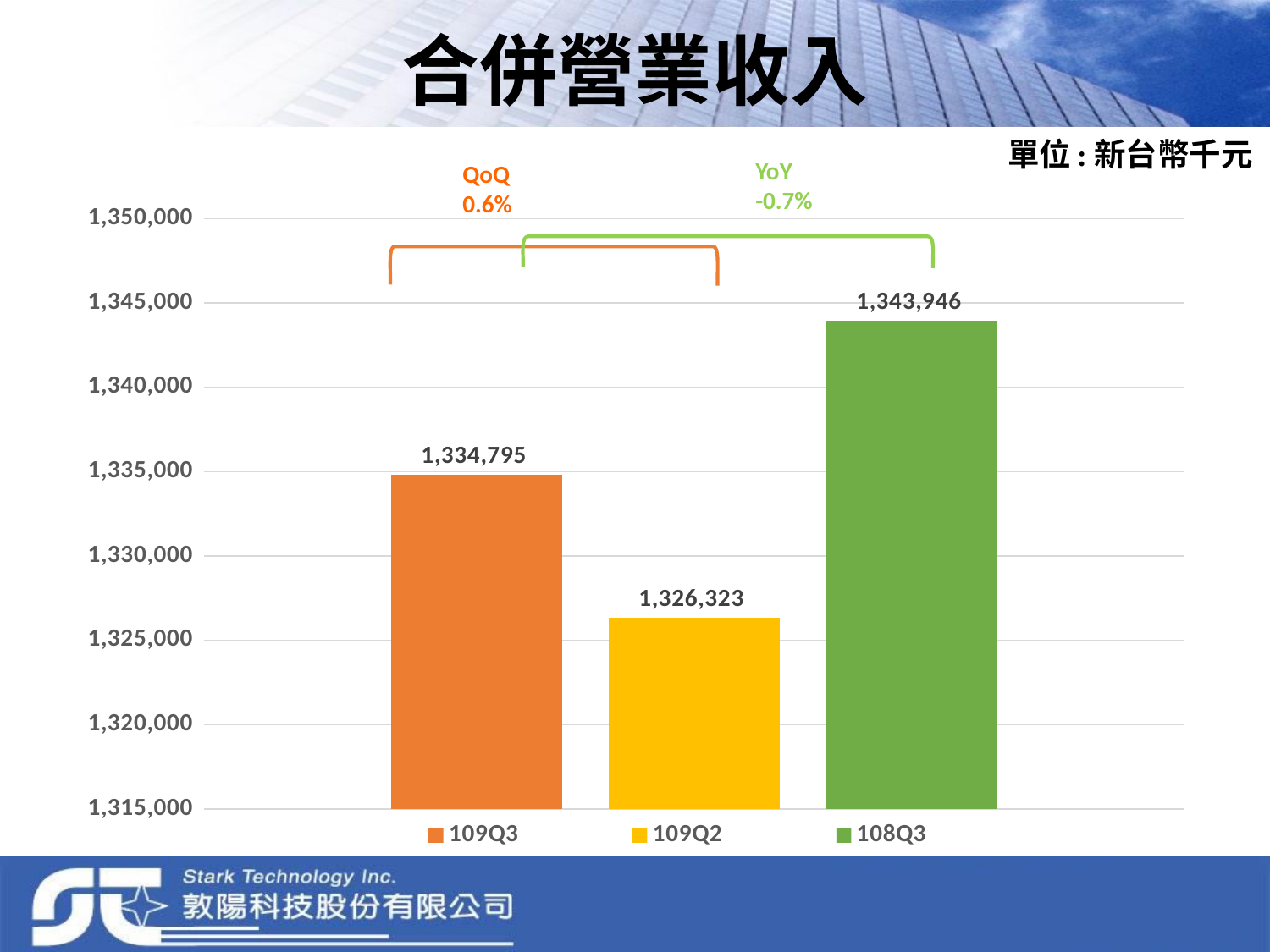

# 合併營業收入
單位:新台幣千元
YoY
-0.7%

QoQ
0.6%

### Chart

| Category | 109Q3 | 109Q2 | 108Q3 |
|---|---|---|---|
| 營收淨額 | 1334795.0 | 1326323.0 | 1343946.0 |